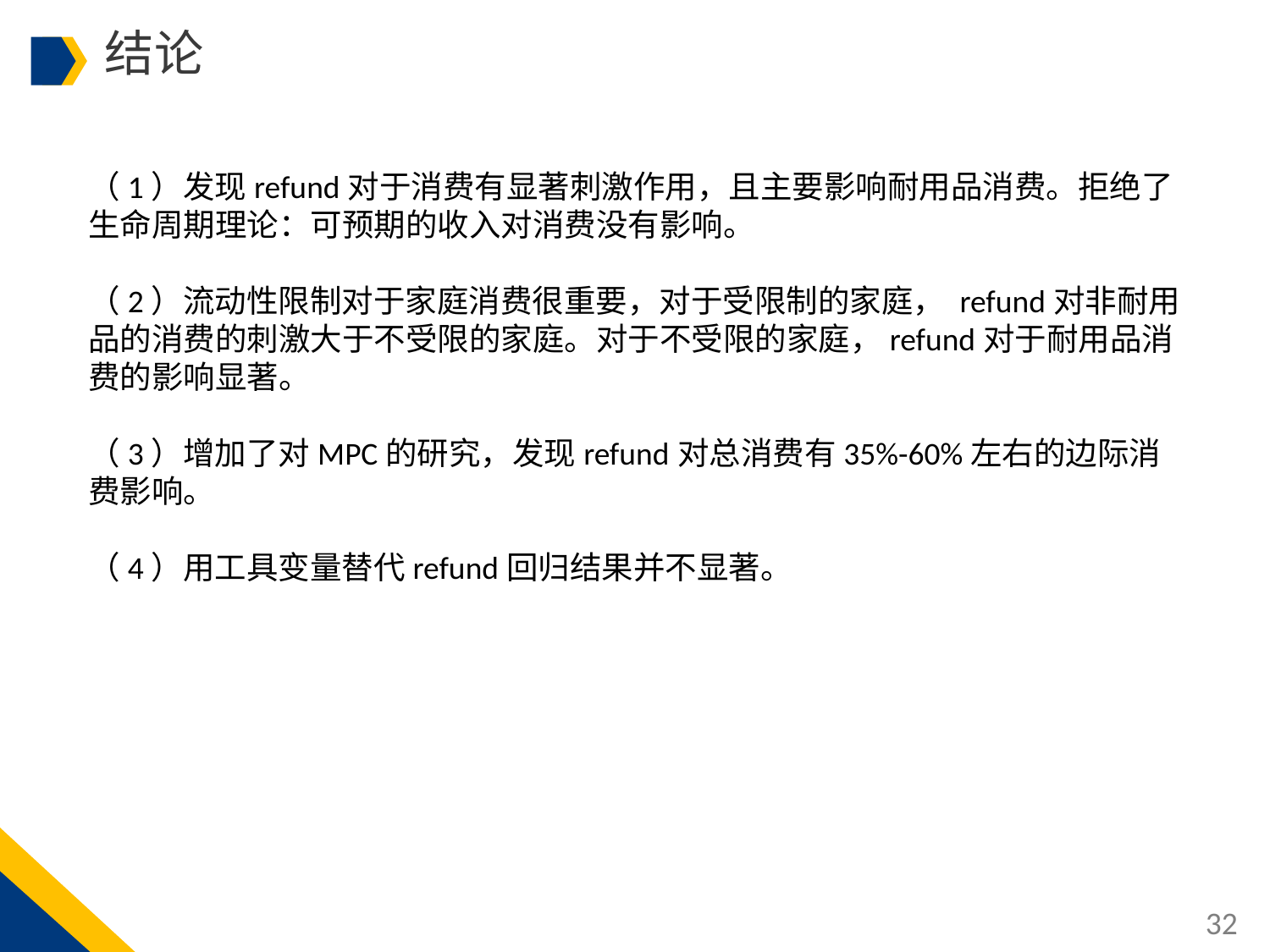

结论

（1）发现refund对于消费有显著刺激作用，且主要影响耐用品消费。拒绝了生命周期理论：可预期的收入对消费没有影响。

（2）流动性限制对于家庭消费很重要，对于受限制的家庭， refund对非耐用品的消费的刺激大于不受限的家庭。对于不受限的家庭，refund对于耐用品消费的影响显著。

（3）增加了对MPC的研究，发现refund对总消费有35%-60%左右的边际消费影响。

（4）用工具变量替代refund回归结果并不显著。